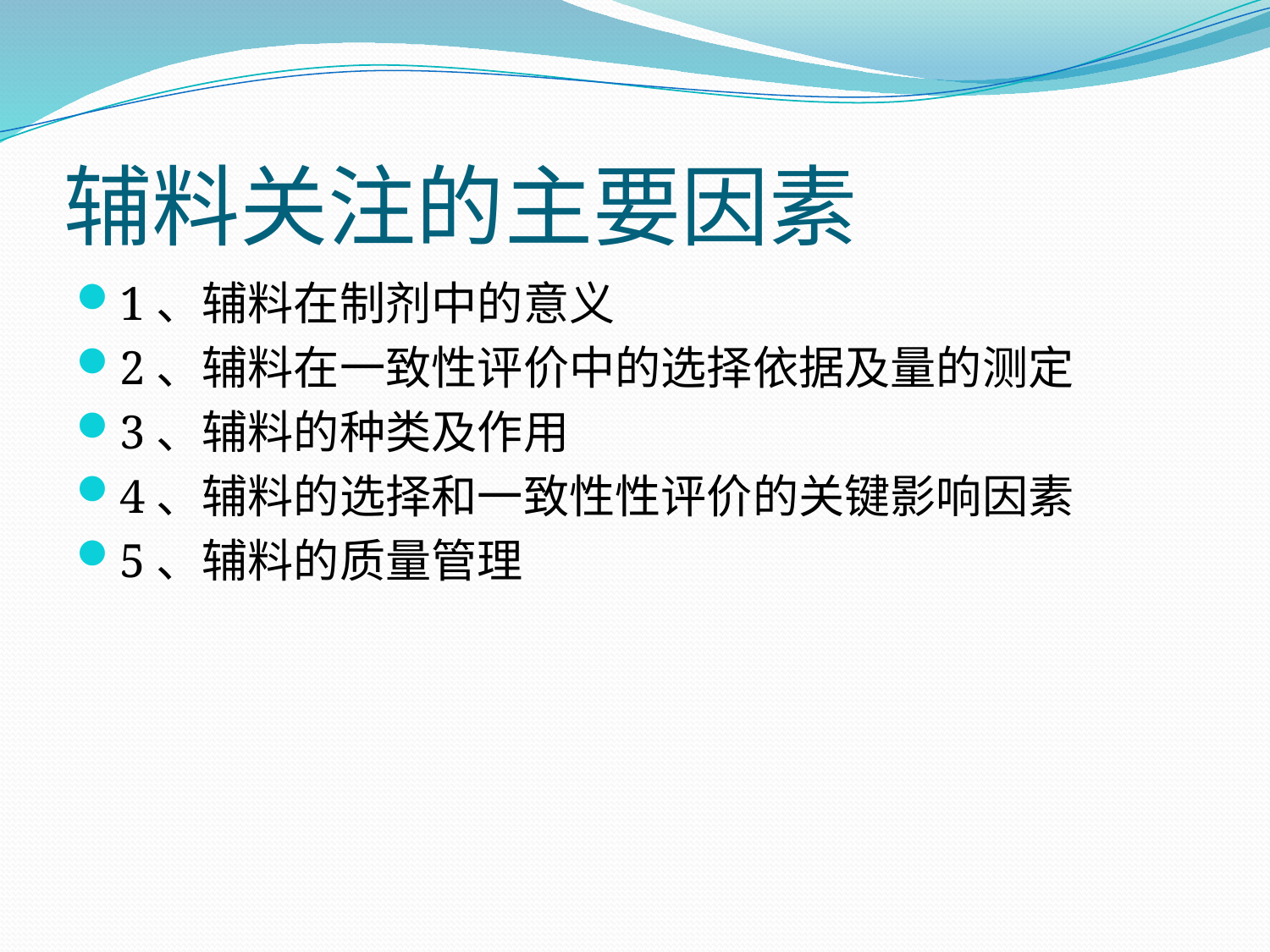

# 辅料关注的主要因素
1、辅料在制剂中的意义
2、辅料在一致性评价中的选择依据及量的测定
3、辅料的种类及作用
4、辅料的选择和一致性性评价的关键影响因素
5、辅料的质量管理